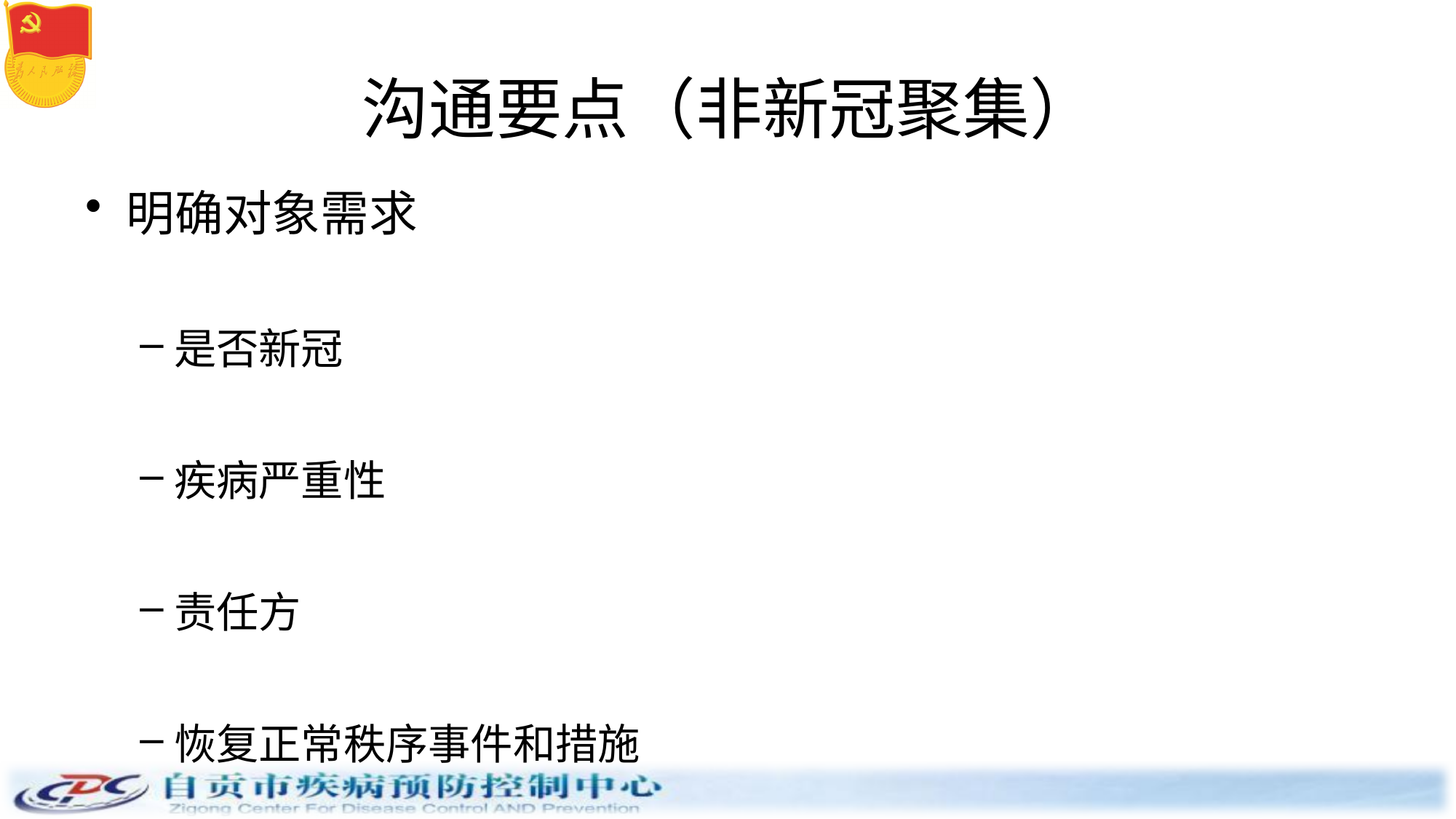

# 沟通要点（非新冠聚集）
明确对象需求

是否新冠

疾病严重性

责任方

恢复正常秩序事件和措施